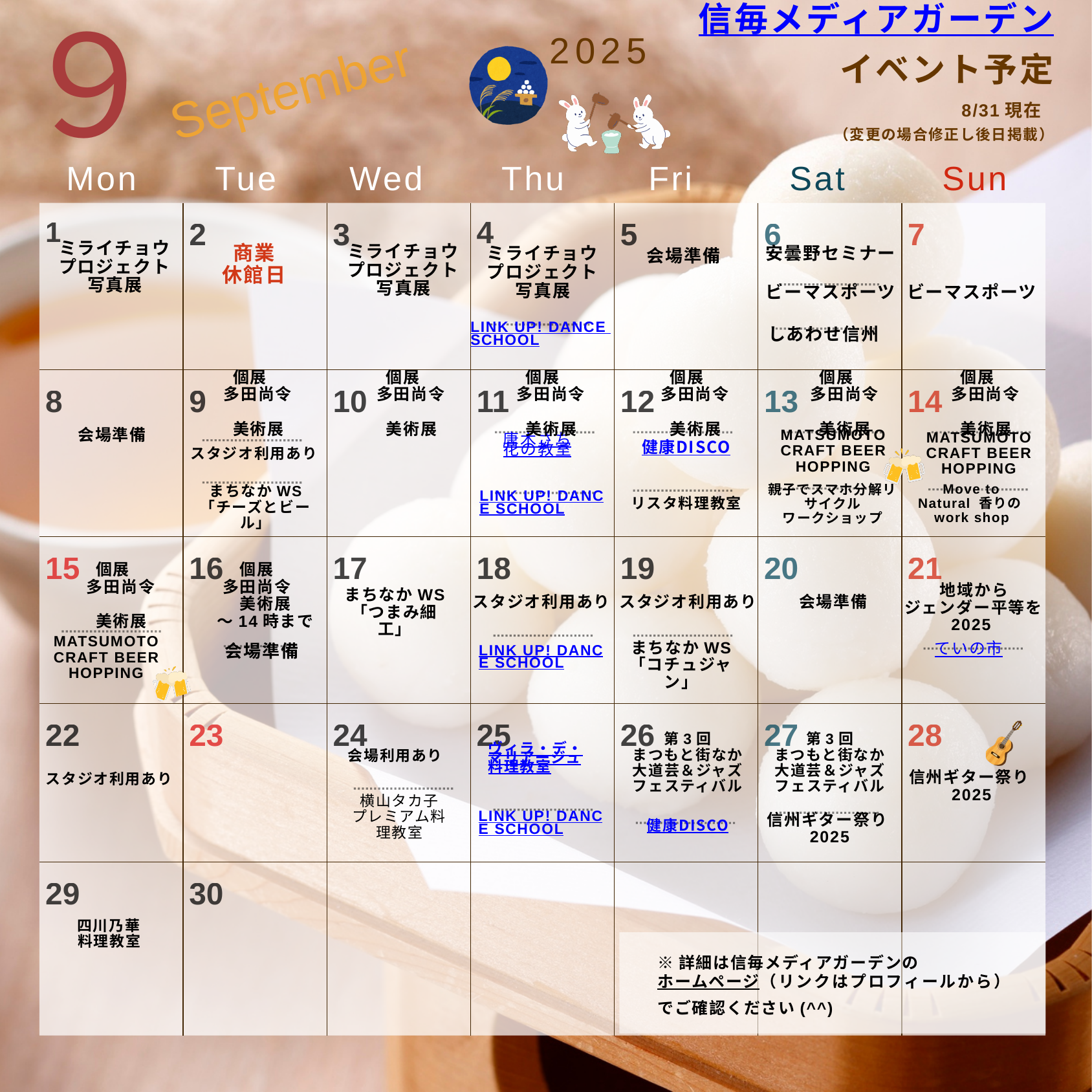

９
信毎メディアガーデン
2025
イベント予定

September

8/31現在
（変更の場合修正し後日掲載）
Mon
Tue
Wed
Thu
Fri
Sat
Sun
| 1 | 2 | 3 | 4 | 5 | 6 | 7 |
| --- | --- | --- | --- | --- | --- | --- |
| 8 | 9 | 10 | 11 | 12 | 13 | 14 |
| 15 | 16 | 17 | 18 | 19 | 20 | 21 |
| 22 | 23 | 24 | 25 | 26 | 27 | 28 |
| 29 | 30 |  |  |  |  |  |
ミライチョウプロジェクト写真展
ミライチョウプロジェクト写真展
商業
休館日
ミライチョウプロジェクト写真展
安曇野セミナー
会場準備
ビーマスポーツ
ビーマスポーツ

LINK UP! DANCE SCHOOL

しあわせ信州

個展
多田尚令
美術展
個展
多田尚令
美術展
個展
多田尚令
美術展
個展
多田尚令
美術展
個展
多田尚令
美術展
個展
多田尚令
美術展
会場準備
MATSUMOTO
CRAFT BEER
HOPPING
MATSUMOTO
CRAFT BEER
HOPPING

唐木さち花の教室

健康DISCO
スタジオ利用あり

Move to Natural 香りのwork shop

親子でスマホ分解リサイクル
ワークショップ
まちなかWS
「チーズとビール」
LINK UP! DANCE SCHOOL

リスタ料理教室
個展
多田尚令
美術展
個展
多田尚令
美術展
～14時まで
地域から
ジェンダー平等を 2025
まちなかWS
「つまみ細工」
スタジオ利用あり
スタジオ利用あり
会場準備

MATSUMOTO
CRAFT BEER
HOPPING

まちなかWS
「コチュジャン」
LINK UP! DANCE SCHOOL
会場準備
ていの市

第3回
まつもと街なか
大道芸＆ジャズ
フェスティバル
第3回
まつもと街なか
大道芸＆ジャズ
フェスティバル
ヴィラ・デ・マリアージュ料理教室
会場利用あり
信州ギター祭り2025
スタジオ利用あり

横山タカ子
プレミアム料理教室
LINK UP! DANCE SCHOOL

信州ギター祭り2025

健康DISCO

四川乃華料理教室

※詳細は信毎メディアガーデンの
ホームページ（リンクはプロフィールから）でご確認ください(^^)